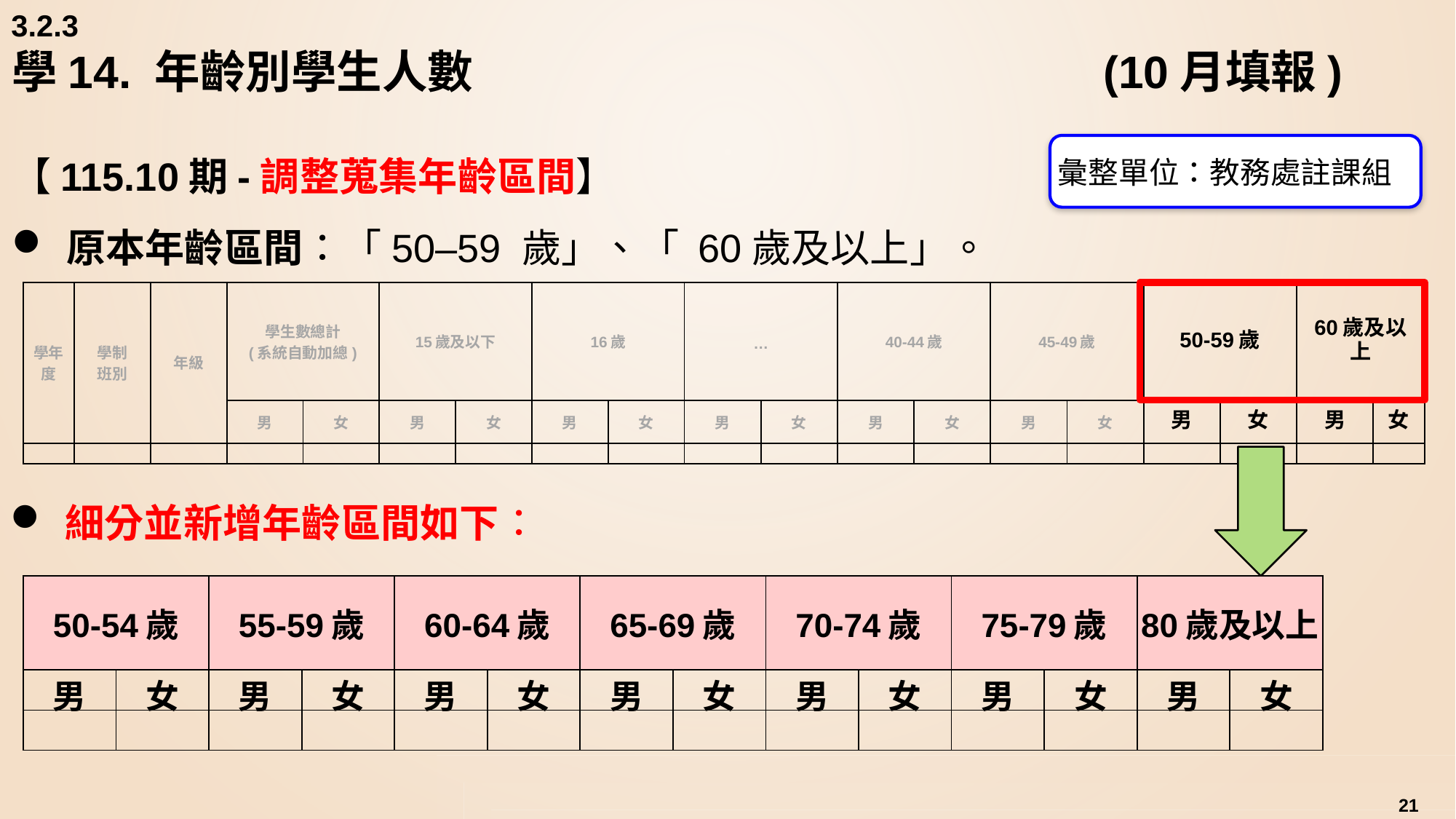

3.2.3
# 學14. 年齡別學生人數		                                         	(10月填報)
【115.10期-調整蒐集年齡區間】
原本年齡區間：「50–59 歲」、「 60歲及以上」。
彙整單位：教務處註課組
| 學年度 | 學制 班別 | 年級 | 學生數總計 (系統自動加總) |  | 15歲及以下 |  | 16歲 |  | … |  | 40-44歲 |  | 45-49歲 |  | 50-59歲 |  | 60歲及以上 |  |
| --- | --- | --- | --- | --- | --- | --- | --- | --- | --- | --- | --- | --- | --- | --- | --- | --- | --- | --- |
|  |  |  | 男 | 女 | 男 | 女 | 男 | 女 | 男 | 女 | 男 | 女 | 男 | 女 | 男 | 女 | 男 | 女 |
|  |  |  |  |  |  |  |  |  |  |  |  |  |  |  |  |  |  |  |

細分並新增年齡區間如下：
| 50-54歲 |  | 55-59歲 |  | 60-64歲 |  | 65-69歲 |  | 70-74歲 |  | 75-79歲 |  | 80歲及以上 |  |
| --- | --- | --- | --- | --- | --- | --- | --- | --- | --- | --- | --- | --- | --- |
| 男 | 女 | 男 | 女 | 男 | 女 | 男 | 女 | 男 | 女 | 男 | 女 | 男 | 女 |
|  |  |  |  |  |  |  |  |  |  |  |  |  |  |